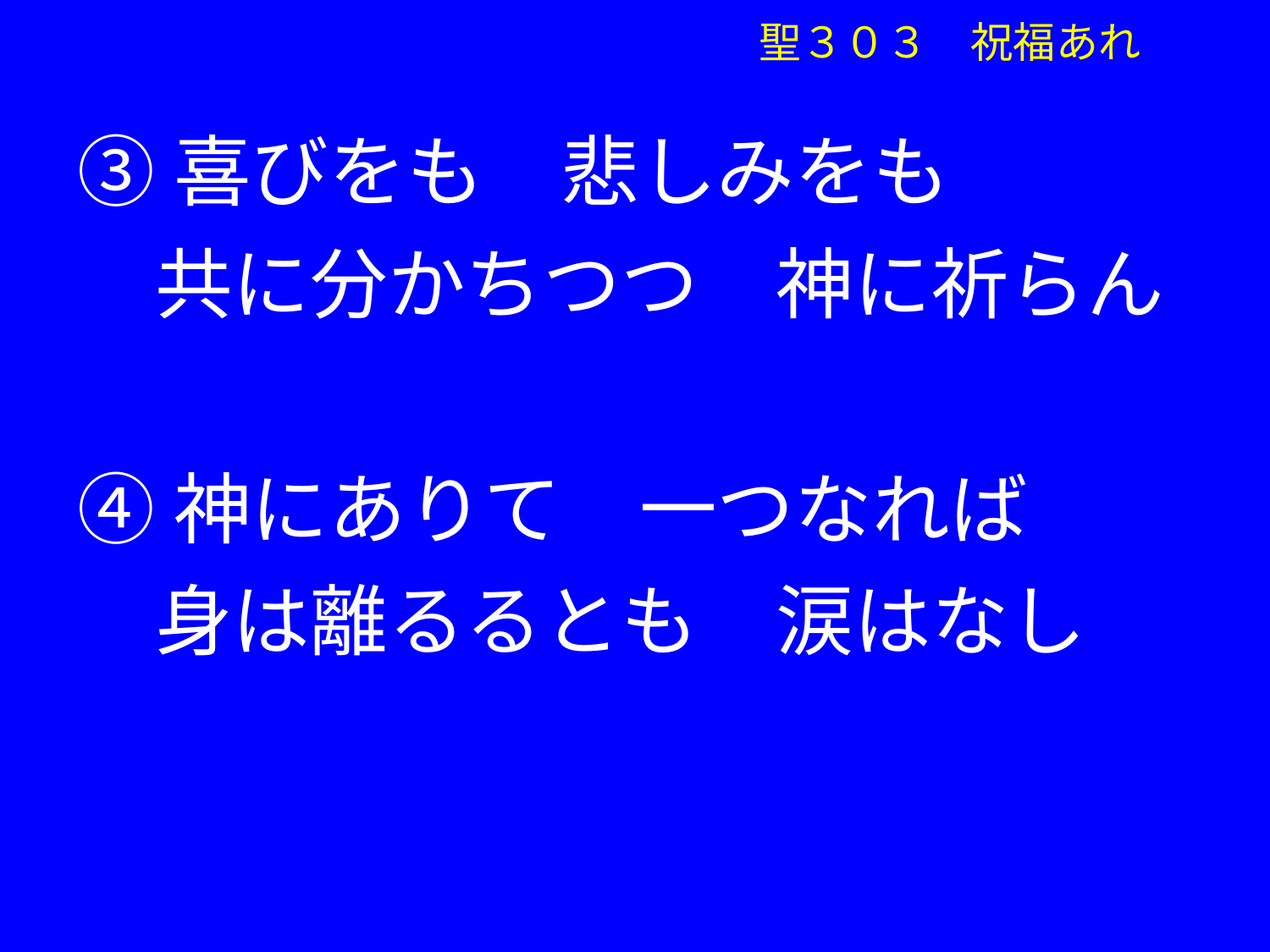

聖３０３　祝福あれ
③喜びをも　悲しみをも
　共に分かちつつ　神に祈らん

④神にありて　一つなれば
　身は離るるとも　涙はなし